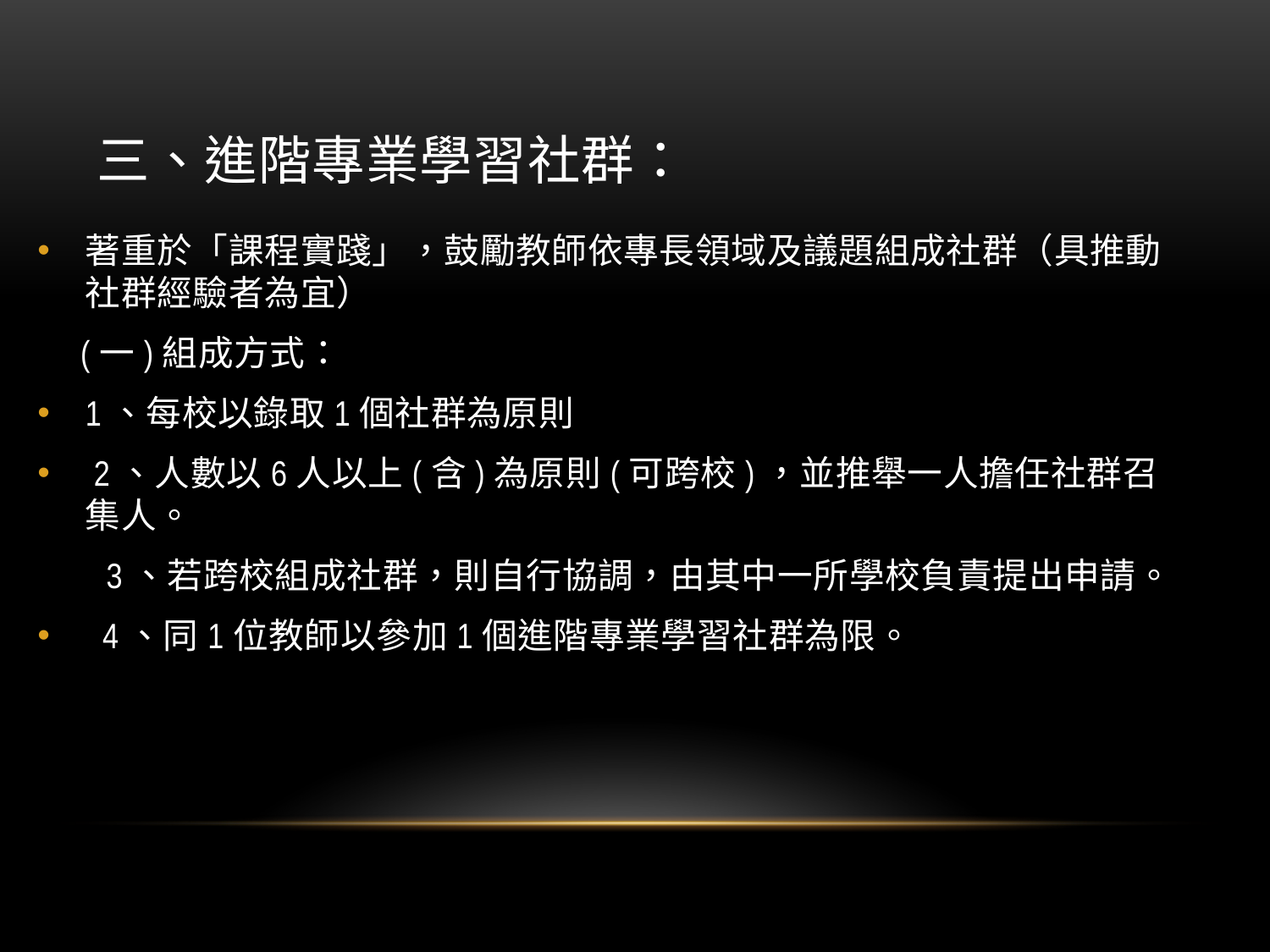

# 三、進階專業學習社群：
著重於「課程實踐」，鼓勵教師依專長領域及議題組成社群（具推動社群經驗者為宜）
     (一)組成方式：
1、每校以錄取1個社群為原則
 2、人數以6人以上(含)為原則(可跨校)，並推舉一人擔任社群召集人。
        3、若跨校組成社群，則自行協調，由其中一所學校負責提出申請。
  4、同1位教師以參加1個進階專業學習社群為限。